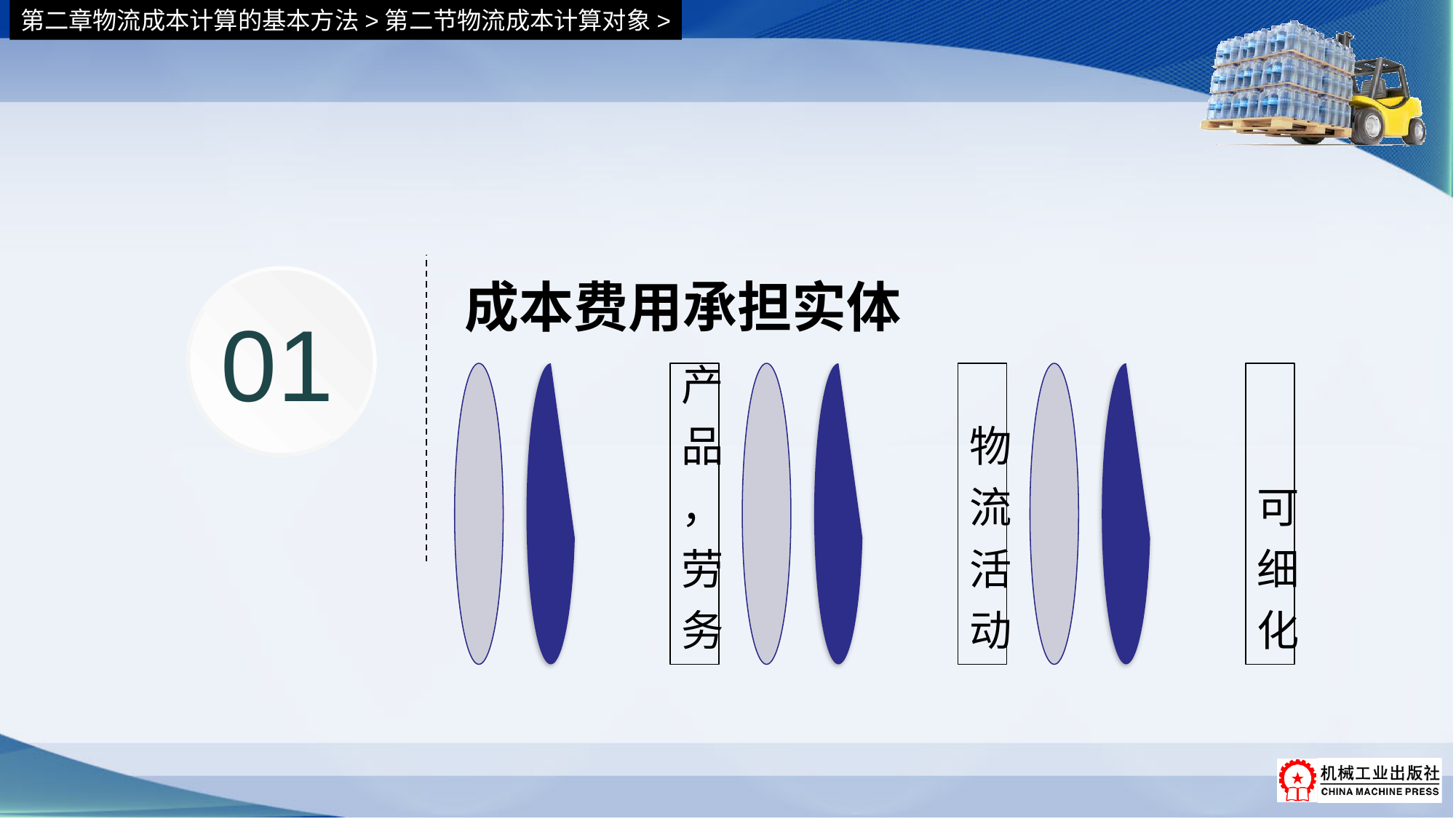

第二章物流成本计算的基本方法>第二节物流成本计算对象>

01
成本费用承担实体
产品，劳务
物流活动
可细化